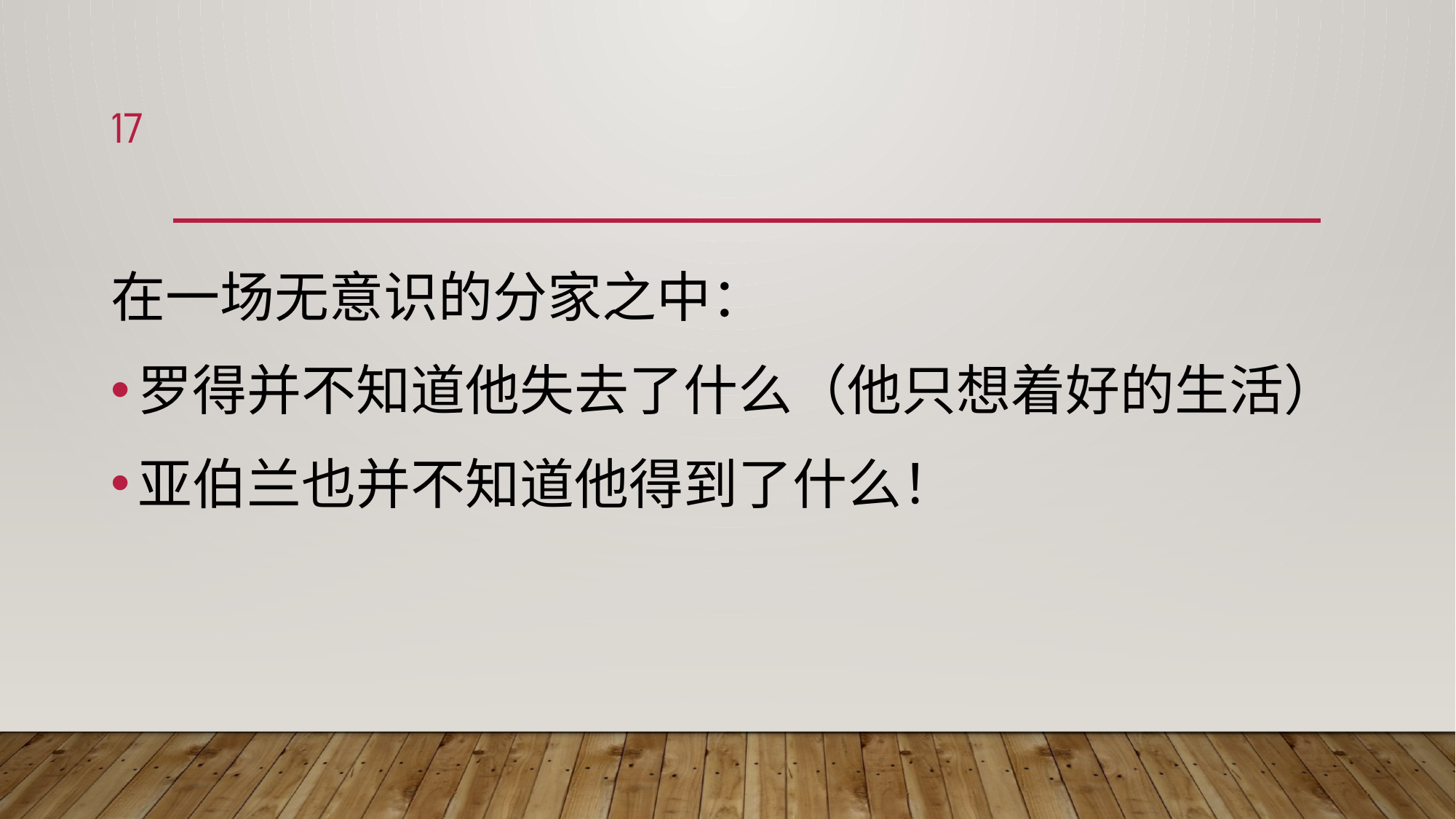

17
在一场无意识的分家之中：
罗得并不知道他失去了什么（他只想着好的生活）
亚伯兰也并不知道他得到了什么！